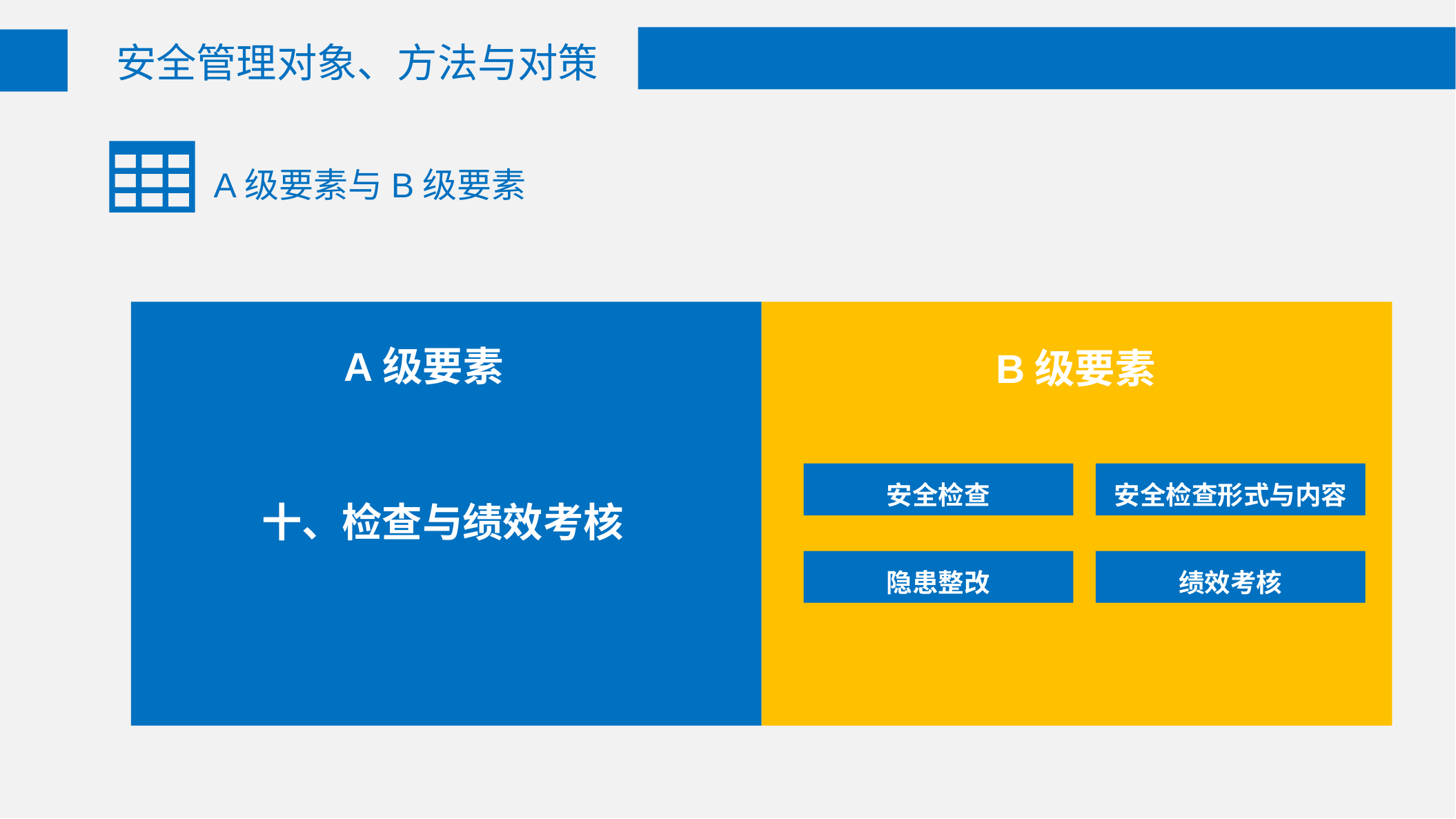

安全管理对象、方法与对策

A级要素与B级要素

A级要素
B级要素
安全检查
安全检查形式与内容
十、检查与绩效考核
隐患整改
绩效考核